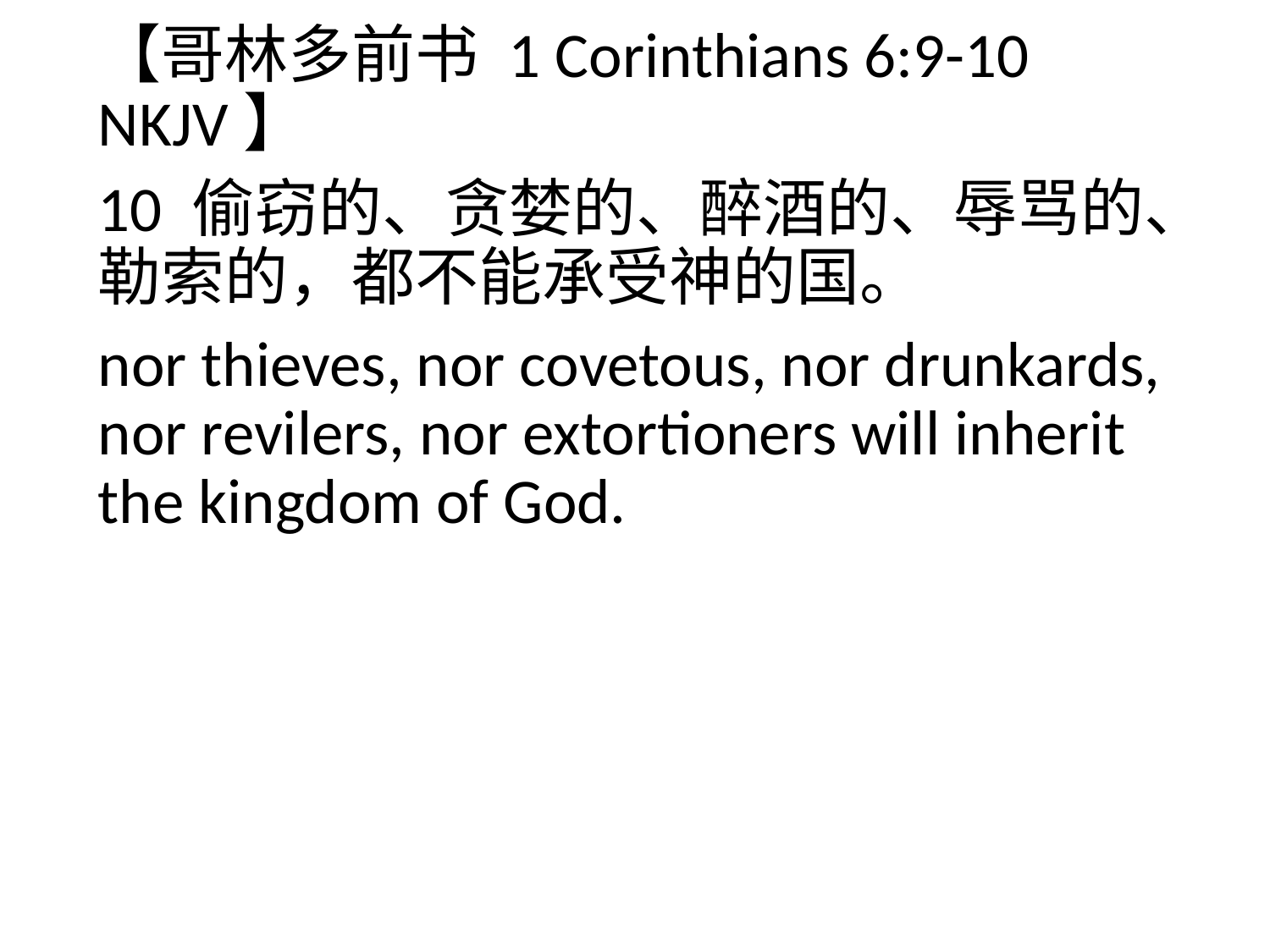

【哥林多前书 1 Corinthians 6:9-10 NKJV】
10 偷窃的、贪婪的、醉酒的、辱骂的、勒索的，都不能承受神的国。
nor thieves, nor covetous, nor drunkards, nor revilers, nor extortioners will inherit the kingdom of God.